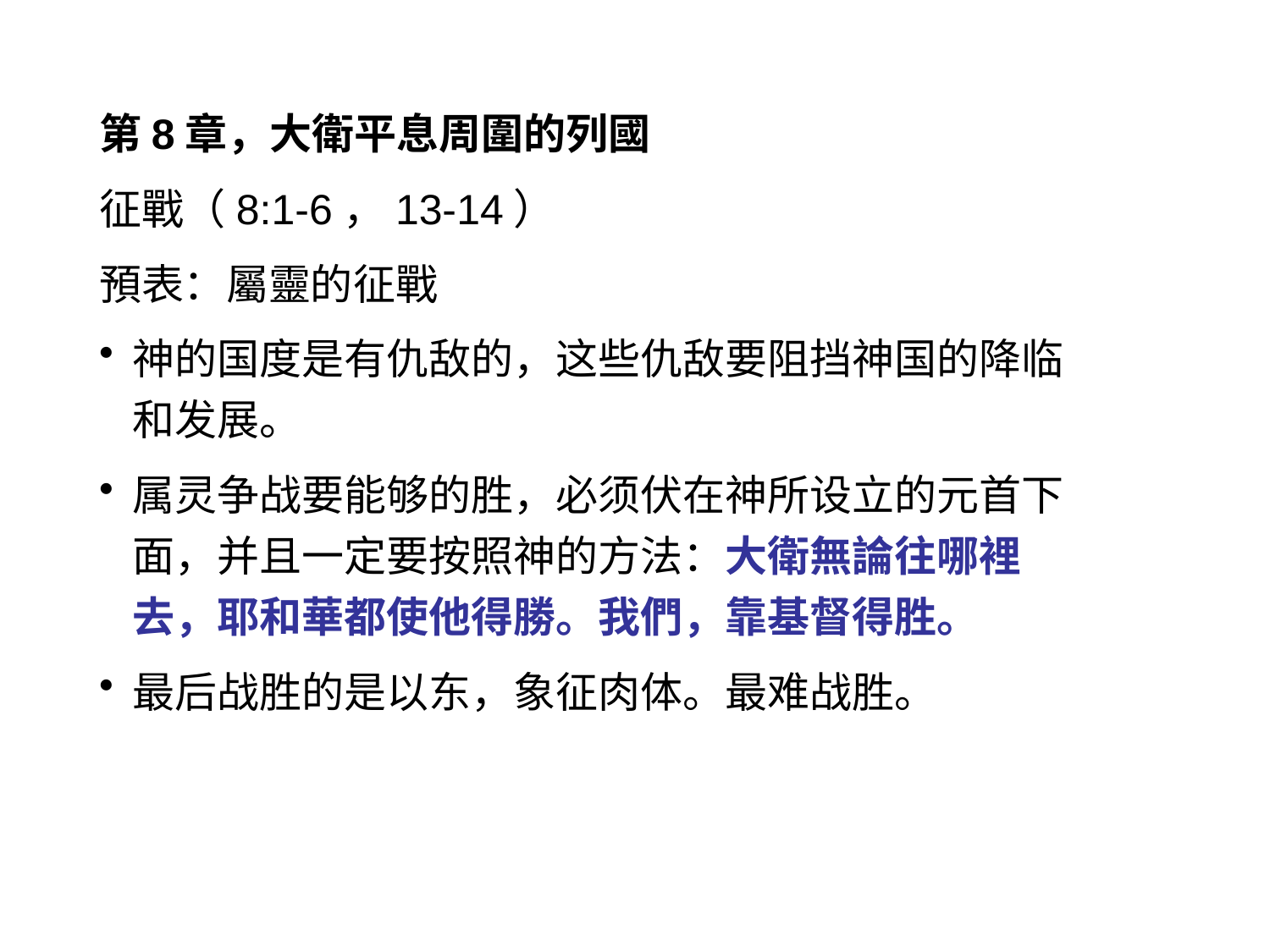

第8章，大衛平息周圍的列國
征戰（8:1-6，13-14）
預表：屬靈的征戰
神的国度是有仇敌的，这些仇敌要阻挡神国的降临和发展。
属灵争战要能够的胜，必须伏在神所设立的元首下面，并且一定要按照神的方法：大衛無論往哪裡去，耶和華都使他得勝。我們，靠基督得胜。
最后战胜的是以东，象征肉体。最难战胜。